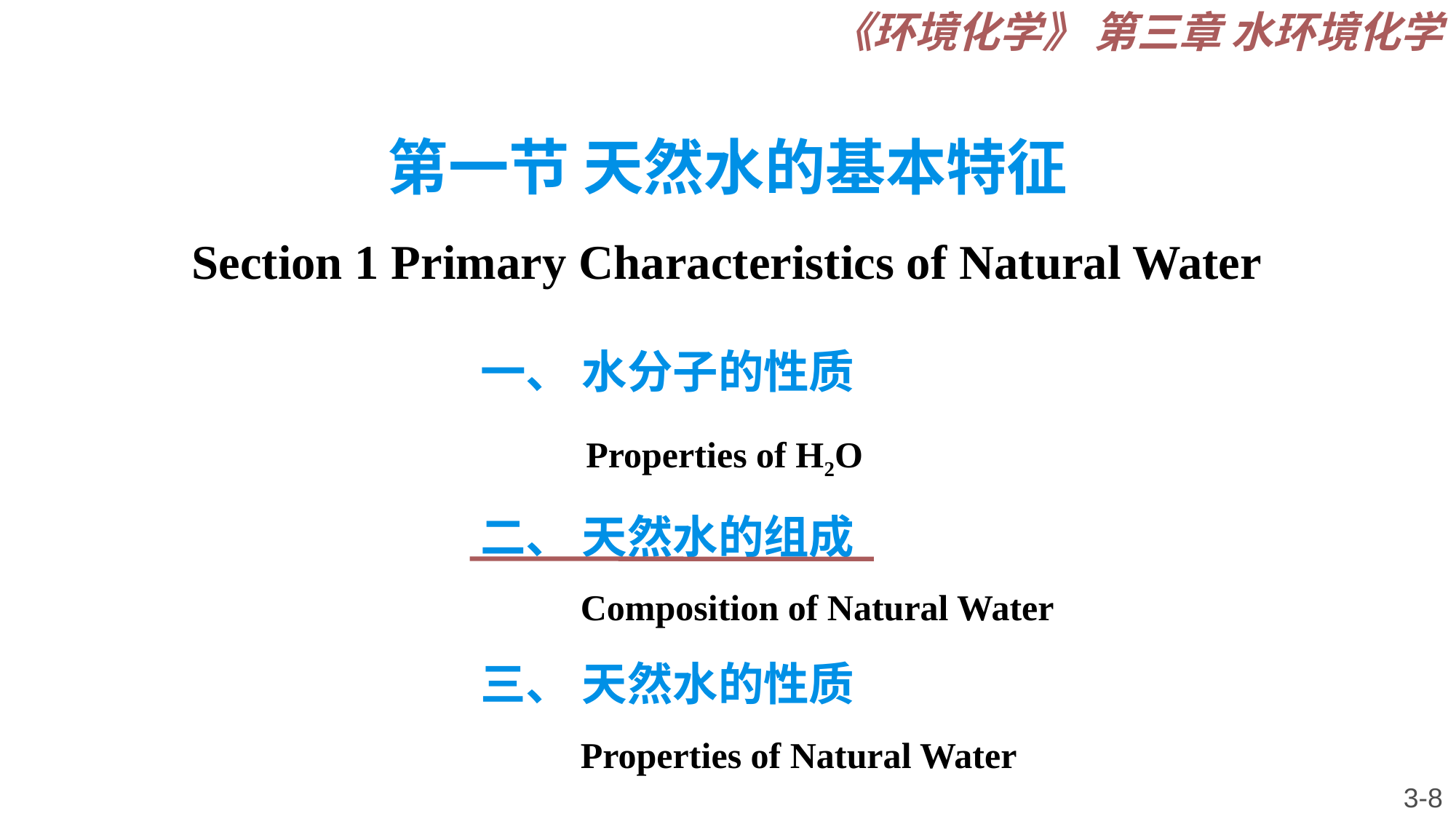

《环境化学》 第三章 水环境化学
# 第一节 天然水的基本特征 Section 1 Primary Characteristics of Natural Water
一、 水分子的性质
          Properties of H2O
二、 天然水的组成
           Composition of Natural Water
三、 天然水的性质
           Properties of Natural Water

3-8